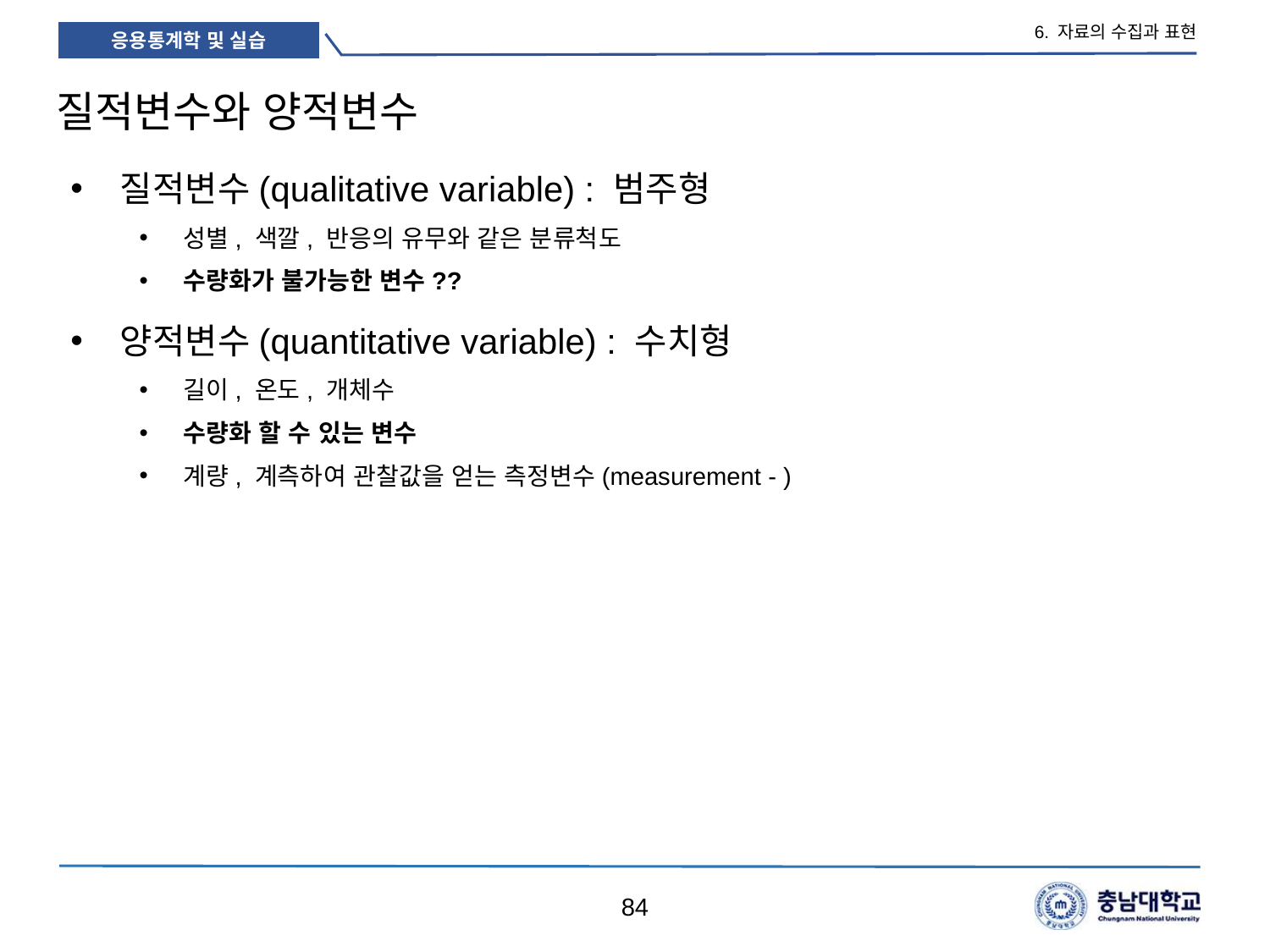

6. 자료의 수집과 표현
# 질적변수와 양적변수
질적변수(qualitative variable) : 범주형
성별, 색깔, 반응의 유무와 같은 분류척도
수량화가 불가능한 변수??
양적변수(quantitative variable) : 수치형
길이, 온도, 개체수
수량화 할 수 있는 변수
계량, 계측하여 관찰값을 얻는 측정변수(measurement - )
84